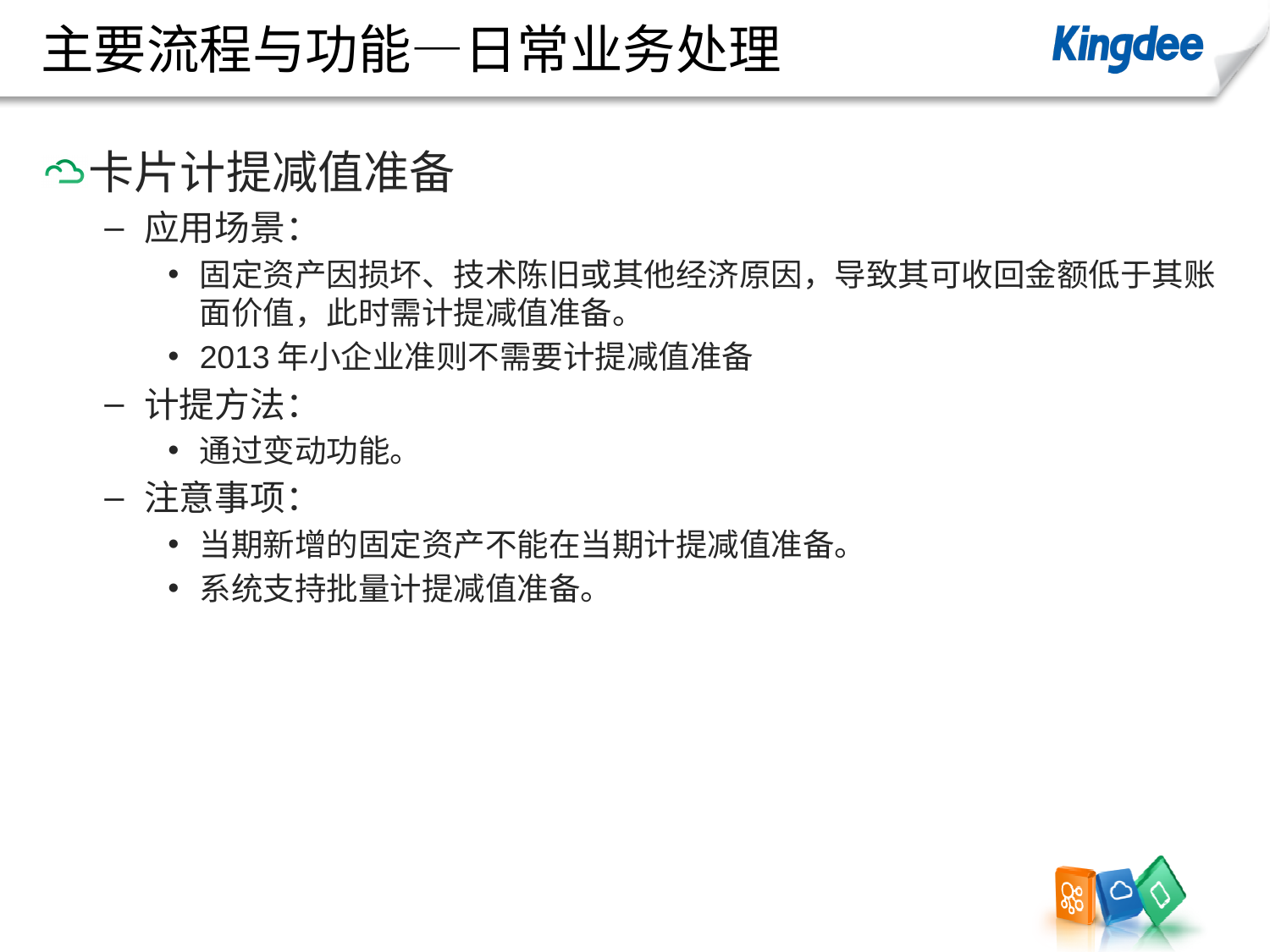

# 主要流程与功能—日常业务处理
卡片计提减值准备
应用场景：
固定资产因损坏、技术陈旧或其他经济原因，导致其可收回金额低于其账面价值，此时需计提减值准备。
2013年小企业准则不需要计提减值准备
计提方法：
通过变动功能。
注意事项：
当期新增的固定资产不能在当期计提减值准备。
系统支持批量计提减值准备。